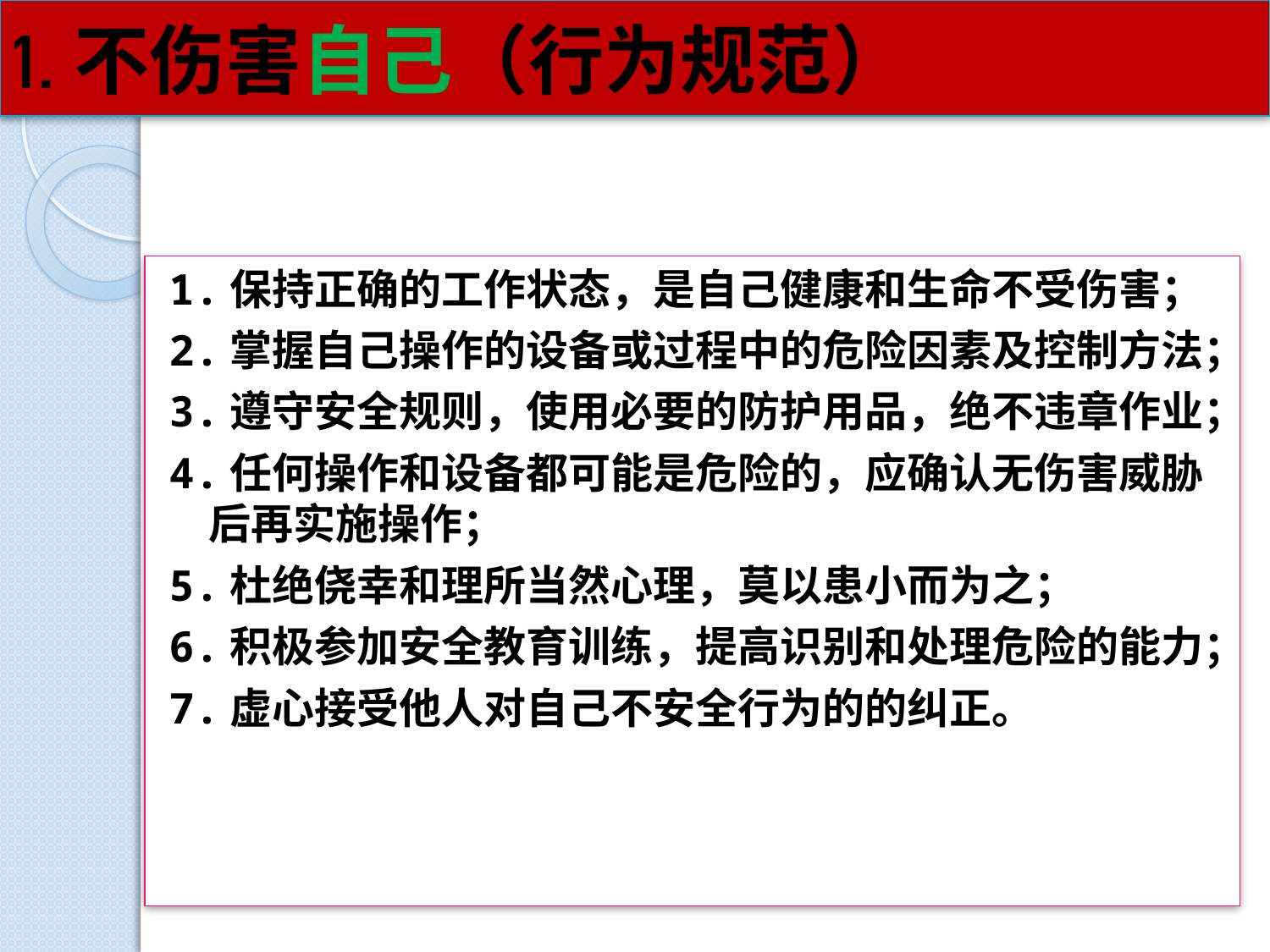

# 1.不伤害自己（行为规范）
1.保持正确的工作状态，是自己健康和生命不受伤害；
2.掌握自己操作的设备或过程中的危险因素及控制方法；
3.遵守安全规则，使用必要的防护用品，绝不违章作业；
4.任何操作和设备都可能是危险的，应确认无伤害威胁后再实施操作；
5.杜绝侥幸和理所当然心理，莫以患小而为之；
6.积极参加安全教育训练，提高识别和处理危险的能力；
7.虚心接受他人对自己不安全行为的的纠正。